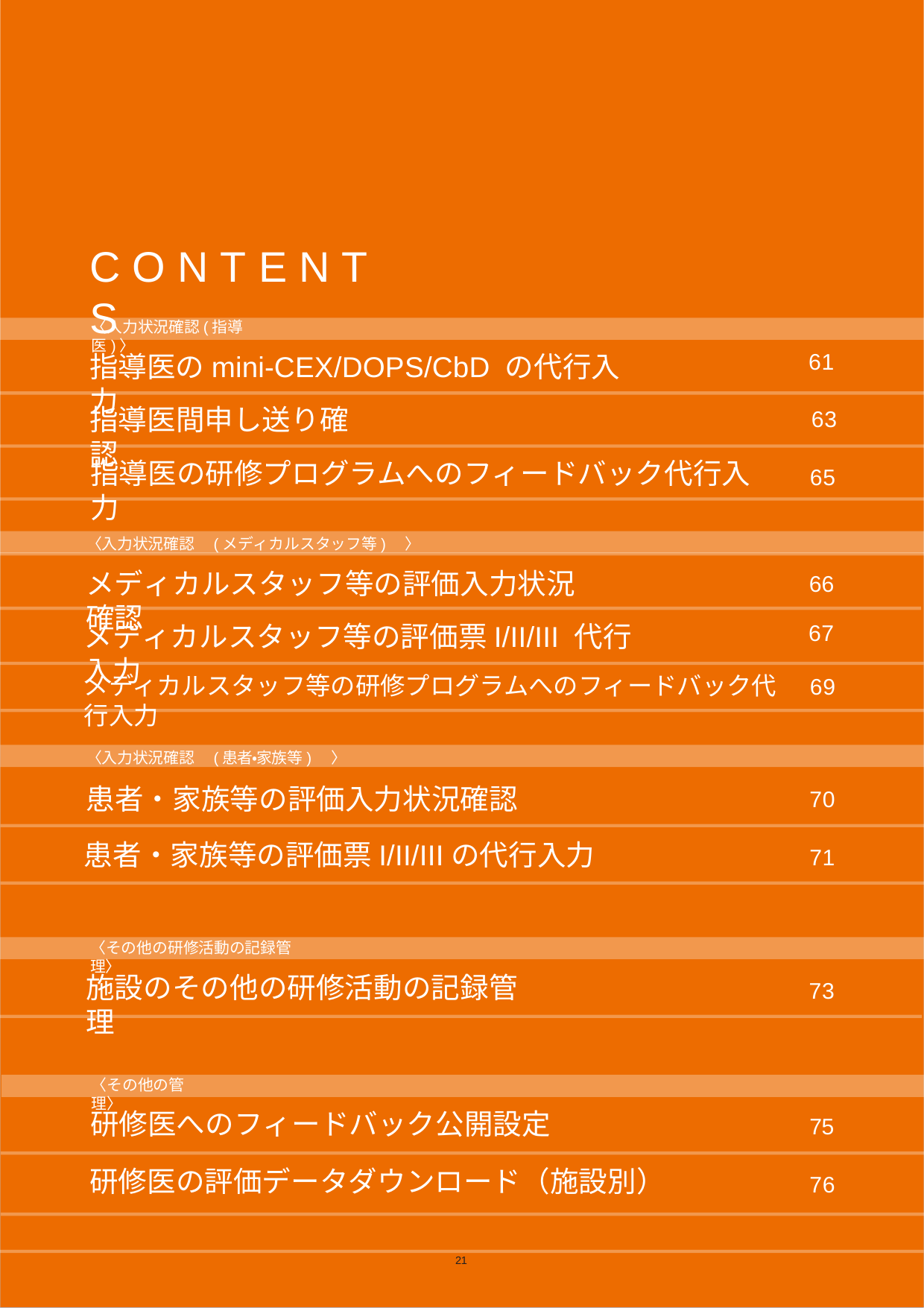

# C O N T E N T S
〈入力状況確認(指導医)〉
61
指導医のmini-CEX/DOPS/CbD の代行入力
指導医間申し送り確認
63
指導医の研修プログラムへのフィードバック代行入力
65

〈入力状況確認　(メディカルスタッフ等)　〉
メディカルスタッフ等の評価入力状況確認
66

67
メディカルスタッフ等の評価票I/II/III 代行入力

メディカルスタッフ等の研修プログラムへのフィードバック代行入力
69

〈入力状況確認　(患者・家族等)　〉
患者・家族等の評価入力状況確認
70

患者・家族等の評価票I/II/IIIの代行入力
71

〈その他の研修活動の記録管理〉

施設のその他の研修活動の記録管理
73

〈その他の管理〉

研修医へのフィードバック公開設定
75

研修医の評価データダウンロード（施設別）
76

21